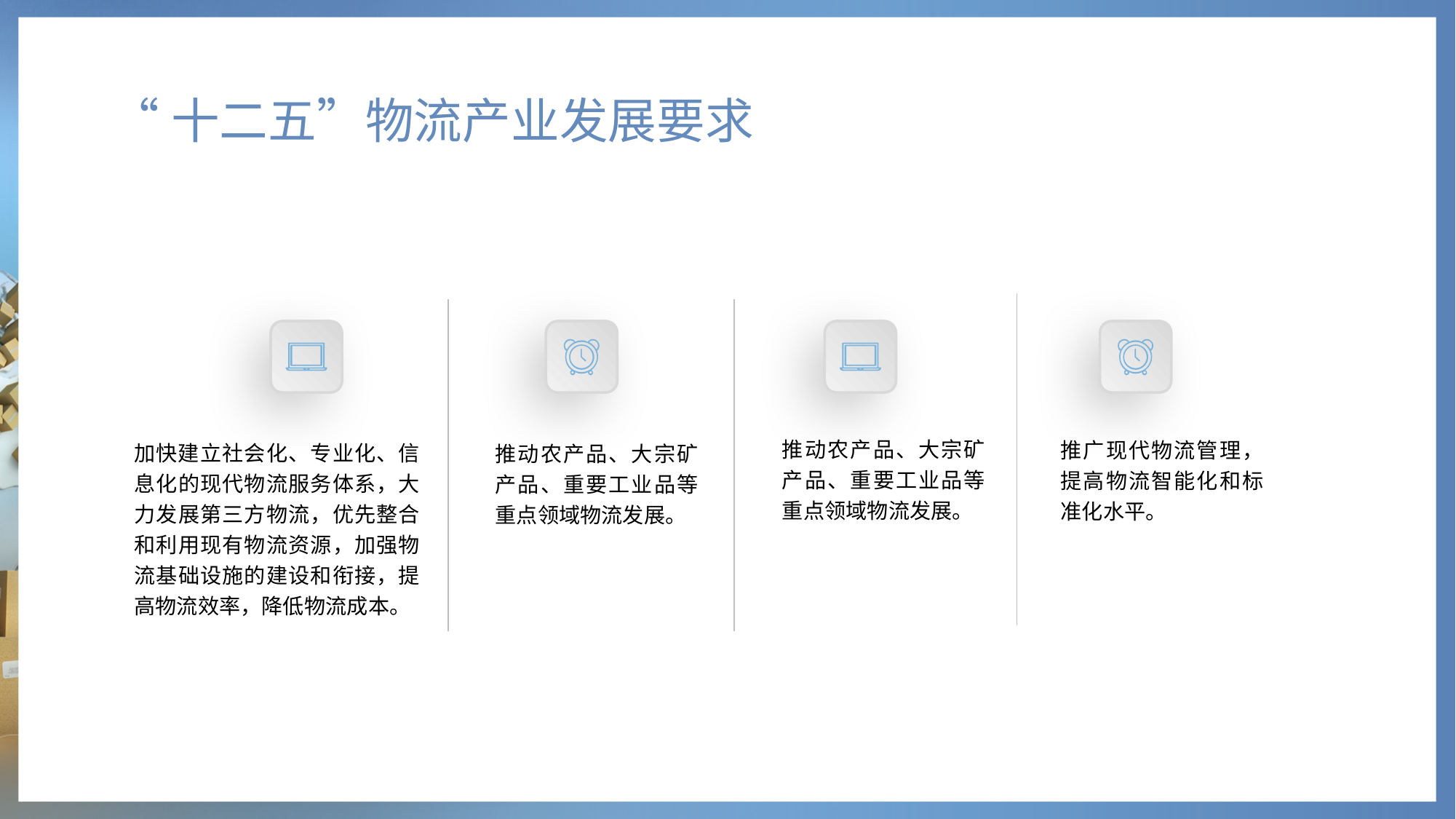

# “十二五”物流产业发展要求

推动农产品、大宗矿产品、重要工业品等重点领域物流发展。

推广现代物流管理，提高物流智能化和标准化水平。

加快建立社会化、专业化、信息化的现代物流服务体系，大力发展第三方物流，优先整合和利用现有物流资源，加强物流基础设施的建设和衔接，提高物流效率，降低物流成本。

推动农产品、大宗矿产品、重要工业品等重点领域物流发展。